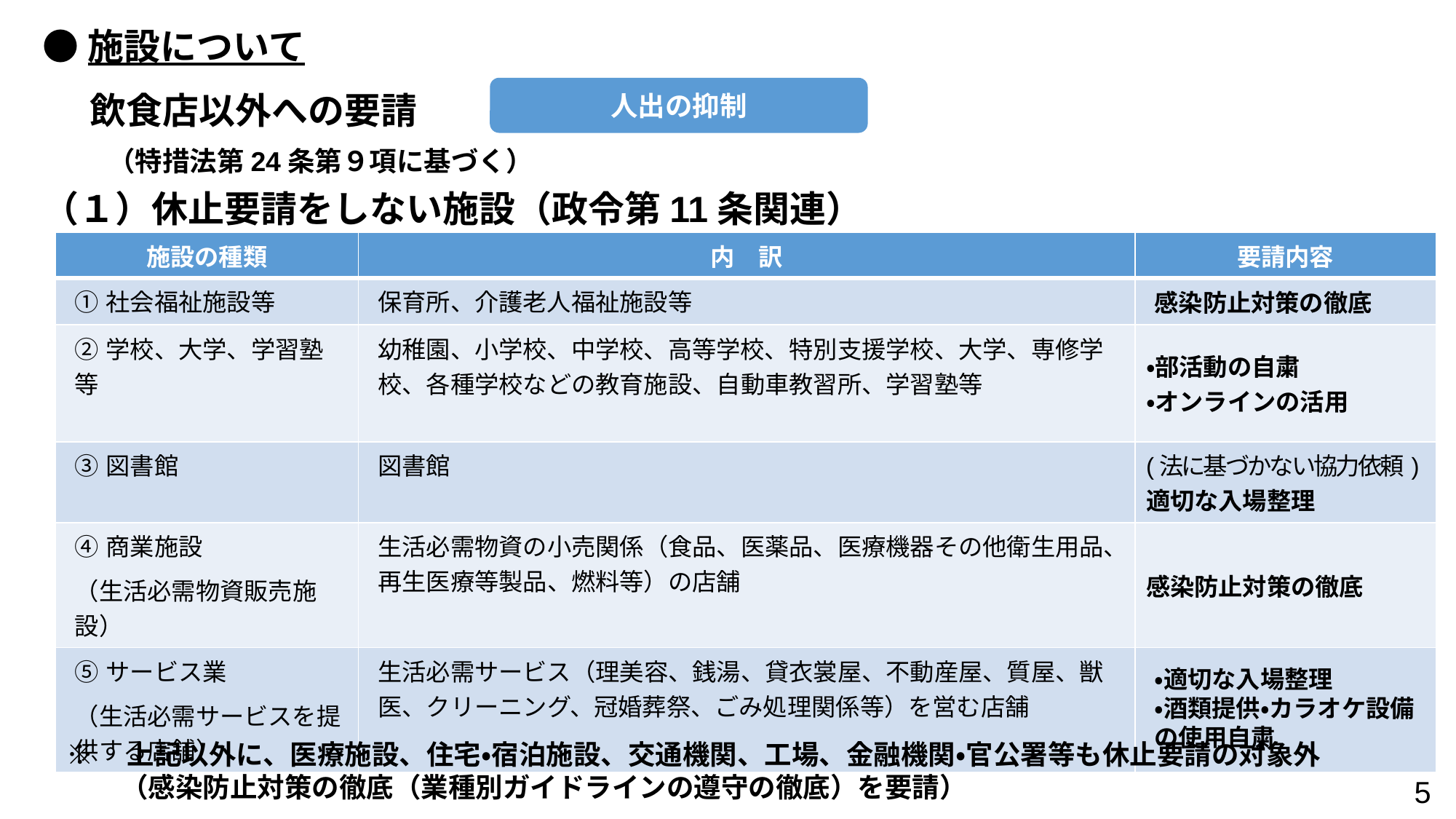

●施設について
人出の抑制
飲食店以外への要請
（特措法第24条第９項に基づく）
（１）休止要請をしない施設（政令第11条関連）
| 施設の種類 | 内　訳 | 要請内容 |
| --- | --- | --- |
| ①社会福祉施設等 | 保育所、介護老人福祉施設等 | 感染防止対策の徹底 |
| ②学校、大学、学習塾等 | 幼稚園、小学校、中学校、高等学校、特別支援学校、大学、専修学校、各種学校などの教育施設、自動車教習所、学習塾等 | ・部活動の自粛 ・オンラインの活用 |
| ③図書館 | 図書館 | (法に基づかない協力依頼) 適切な入場整理 |
| ④商業施設 （生活必需物資販売施設） | 生活必需物資の小売関係（食品、医薬品、医療機器その他衛生用品、再生医療等製品、燃料等）の店舗 | 感染防止対策の徹底 |
| ⑤サービス業 （生活必需サービスを提供する店舗） | 生活必需サービス（理美容、銭湯、貸衣裳屋、不動産屋、質屋、獣医、クリーニング、冠婚葬祭、ごみ処理関係等）を営む店舗 | ・適切な入場整理 ・酒類提供・カラオケ設備の使用自粛 |
※　上記以外に、医療施設、住宅・宿泊施設、交通機関、工場、金融機関・官公署等も休止要請の対象外
　　（感染防止対策の徹底（業種別ガイドラインの遵守の徹底）を要請）
5